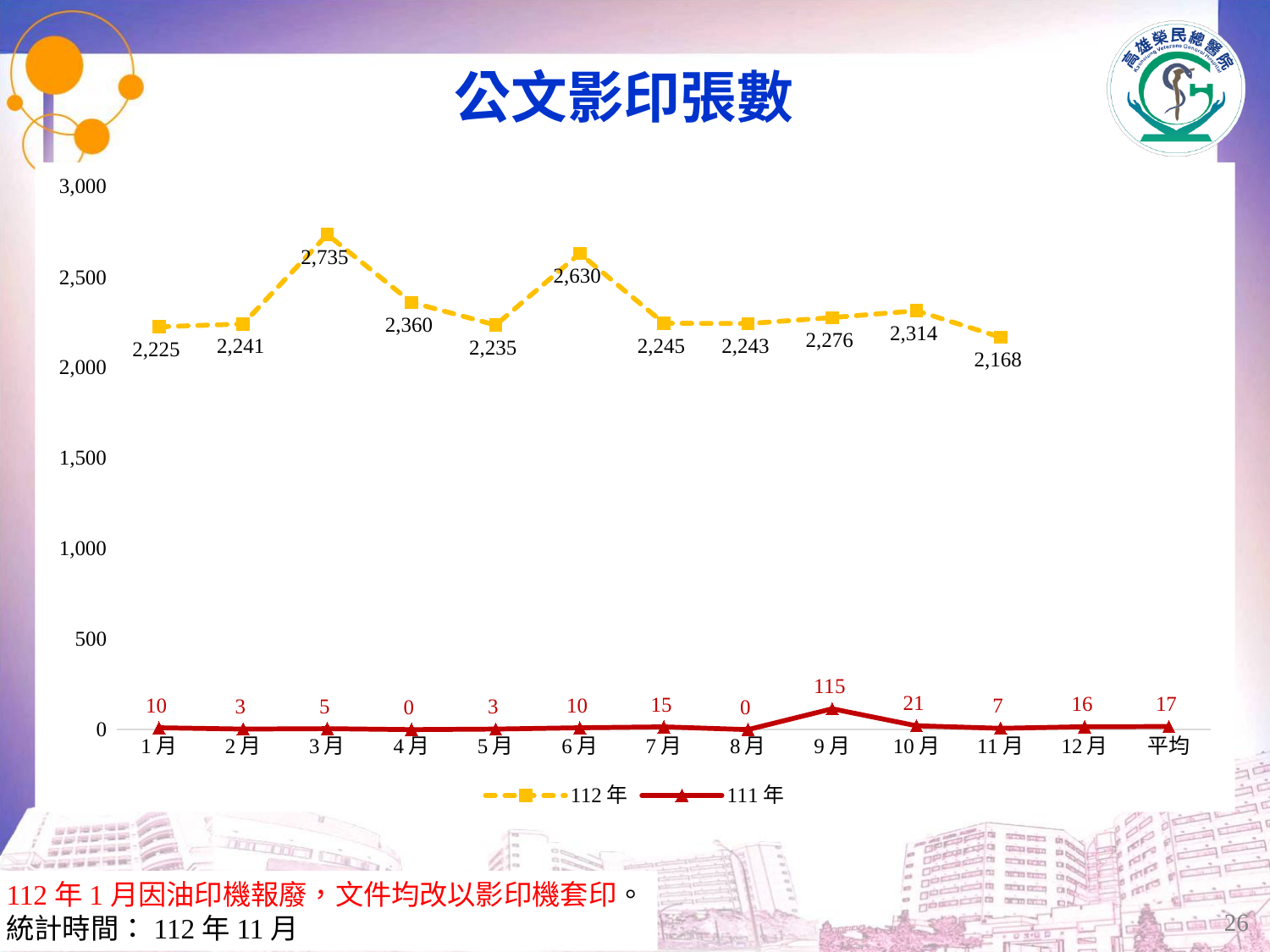

# 公文影印張數

### Chart

| Category |  |  |
|---|---|---|
| 1月 | 2225.0 | 10.0 |
| 2月 | 2241.0 | 3.0 |
| 3月 | 2735.0 | 5.0 |
| 4月 | 2360.0 | 0.0 |
| 5月 | 2235.0 | 3.0 |
| 6月 | 2630.0 | 10.0 |
| 7月 | 2245.0 | 15.0 |
| 8月 | 2243.0 | 0.0 |
| 9月 | 2276.0 | 115.0 |
| 10月 | 2314.0 | 21.0 |
| 11月 | 2168.0 | 7.0 |
| 12月 | None | 16.0 |
| 平均 | None | 17.08333333333332 |
112年1月因油印機報廢，文件均改以影印機套印。
統計時間：112年11月
26